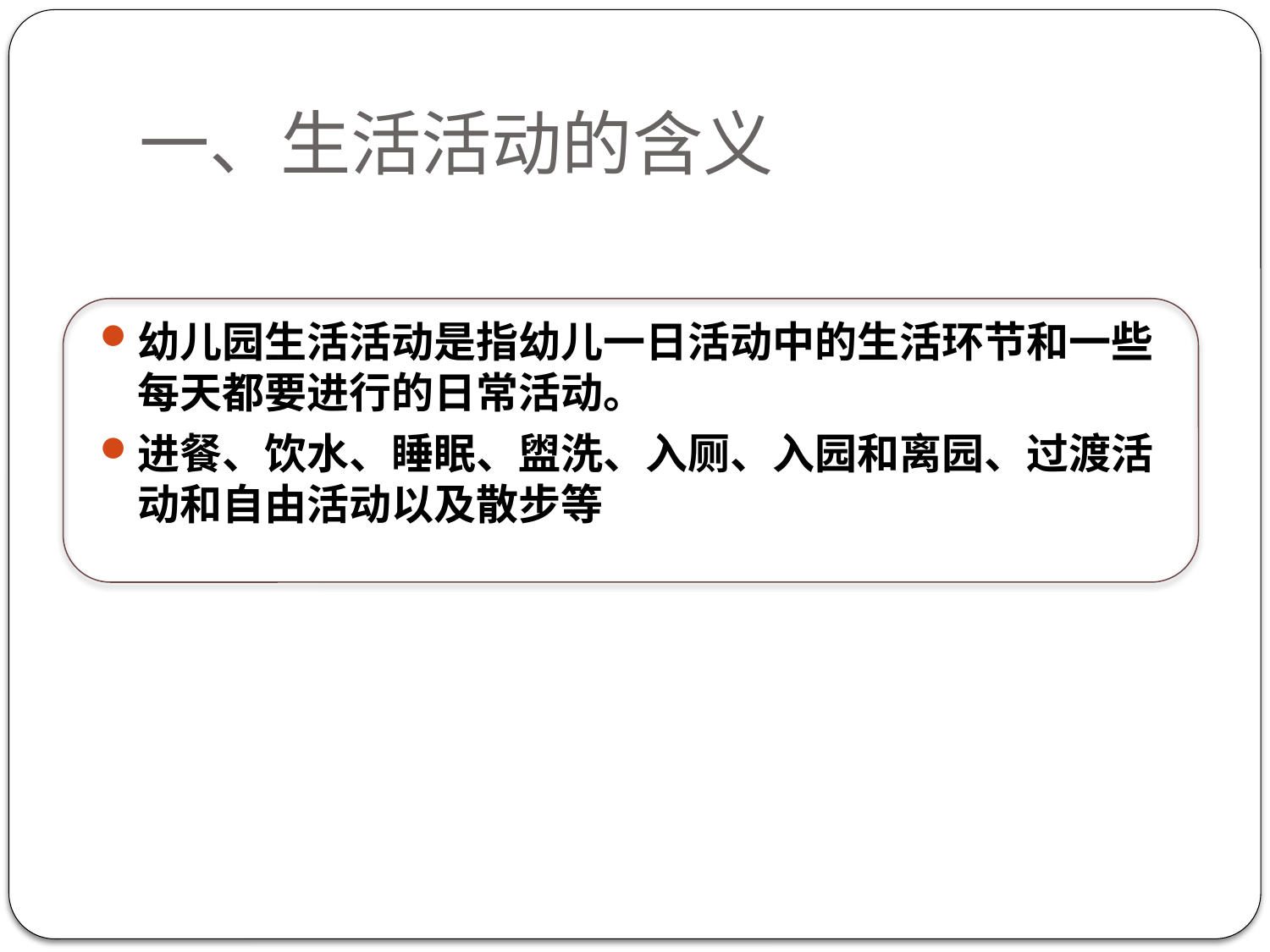

# 一、生活活动的含义

幼儿园生活活动是指幼儿一日活动中的生活环节和一些每天都要进行的日常活动。
进餐、饮水、睡眠、盥洗、入厕、入园和离园、过渡活动和自由活动以及散步等